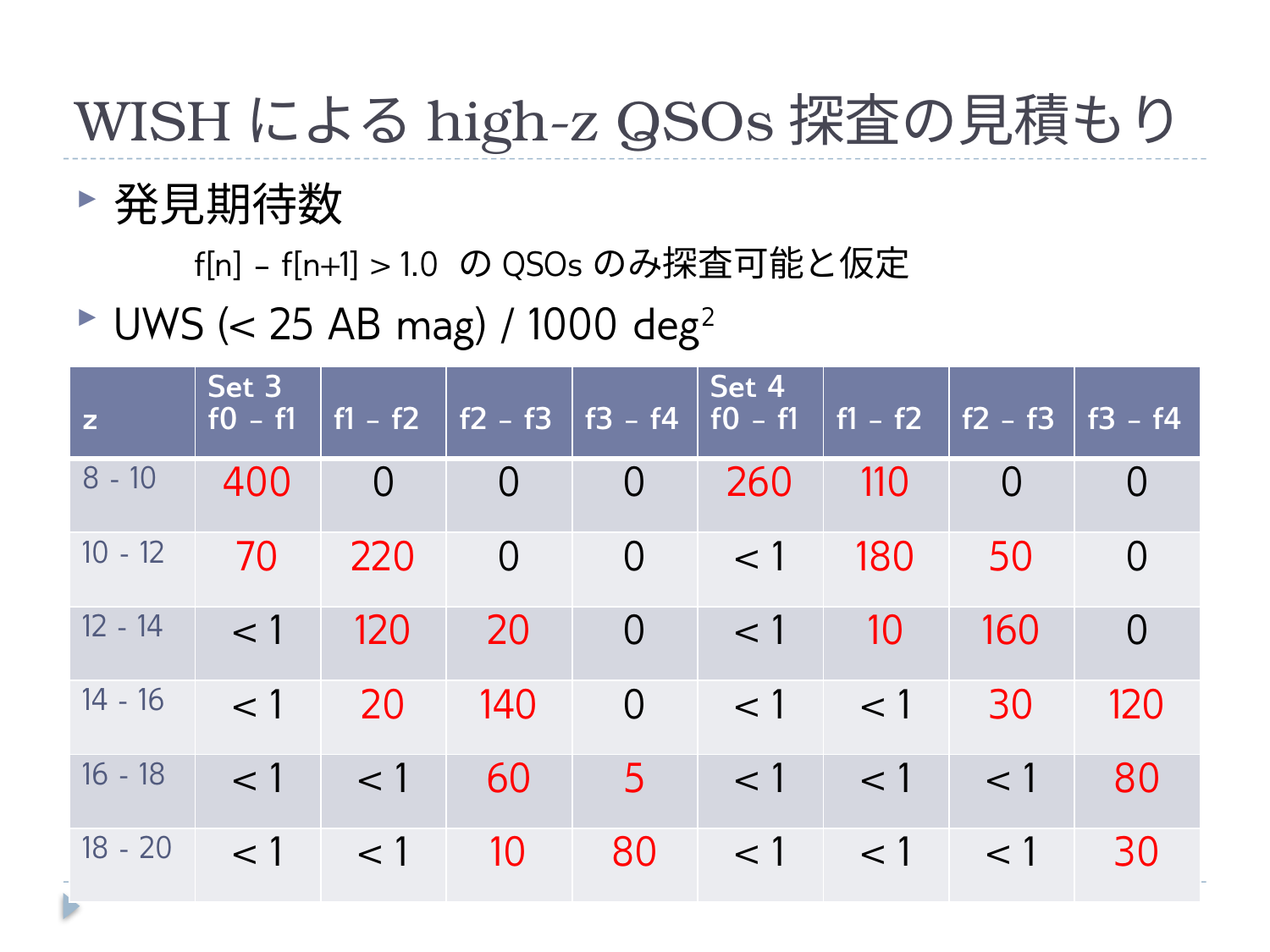

# WISHによるhigh-z QSOs探査の見積もり
発見期待数
　　     f[n] – f[n+1] > 1.0 のQSOsのみ探査可能と仮定
UWS (< 25 AB mag) / 1000 deg2

| z | Set 3 f0 – f1 | f1 – f2 | f2 – f3 | f3 – f4 | Set 4 f0 – f1 | f1 – f2 | f2 – f3 | f3 – f4 |
| --- | --- | --- | --- | --- | --- | --- | --- | --- |
| 8 - 10 | 400 | 0 | 0 | 0 | 260 | 110 | 0 | 0 |
| 10 - 12 | 70 | 220 | 0 | 0 | < 1 | 180 | 50 | 0 |
| 12 - 14 | < 1 | 120 | 20 | 0 | < 1 | 10 | 160 | 0 |
| 14 - 16 | < 1 | 20 | 140 | 0 | < 1 | < 1 | 30 | 120 |
| 16 - 18 | < 1 | < 1 | 60 | 5 | < 1 | < 1 | < 1 | 80 |
| 18 - 20 | < 1 | < 1 | 10 | 80 | < 1 | < 1 | < 1 | 30 |